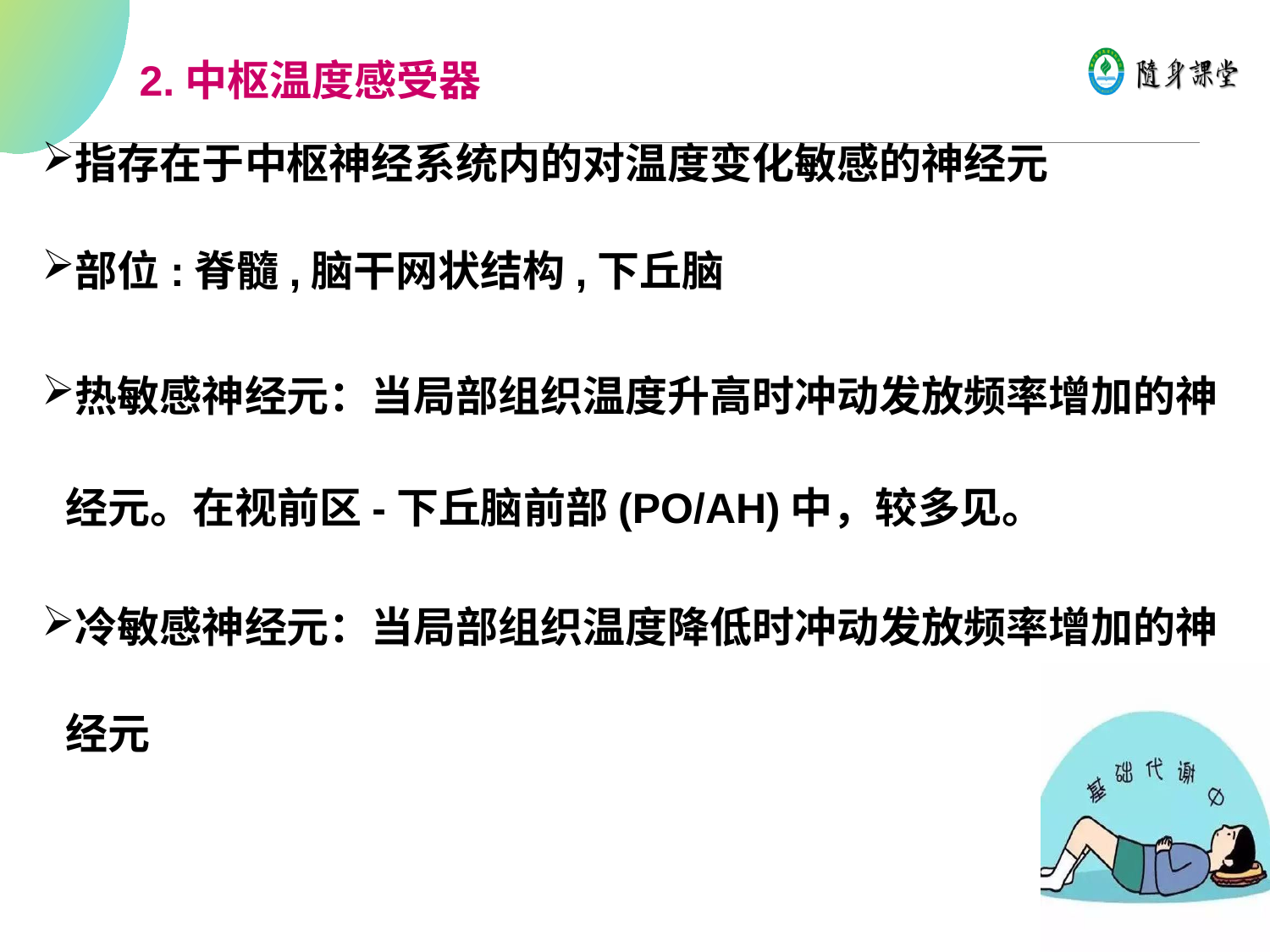

2.中枢温度感受器
指存在于中枢神经系统内的对温度变化敏感的神经元

部位:脊髓,脑干网状结构,下丘脑
热敏感神经元：当局部组织温度升高时冲动发放频率增加的神经元。在视前区-下丘脑前部(PO/AH)中，较多见。
冷敏感神经元：当局部组织温度降低时冲动发放频率增加的神经元